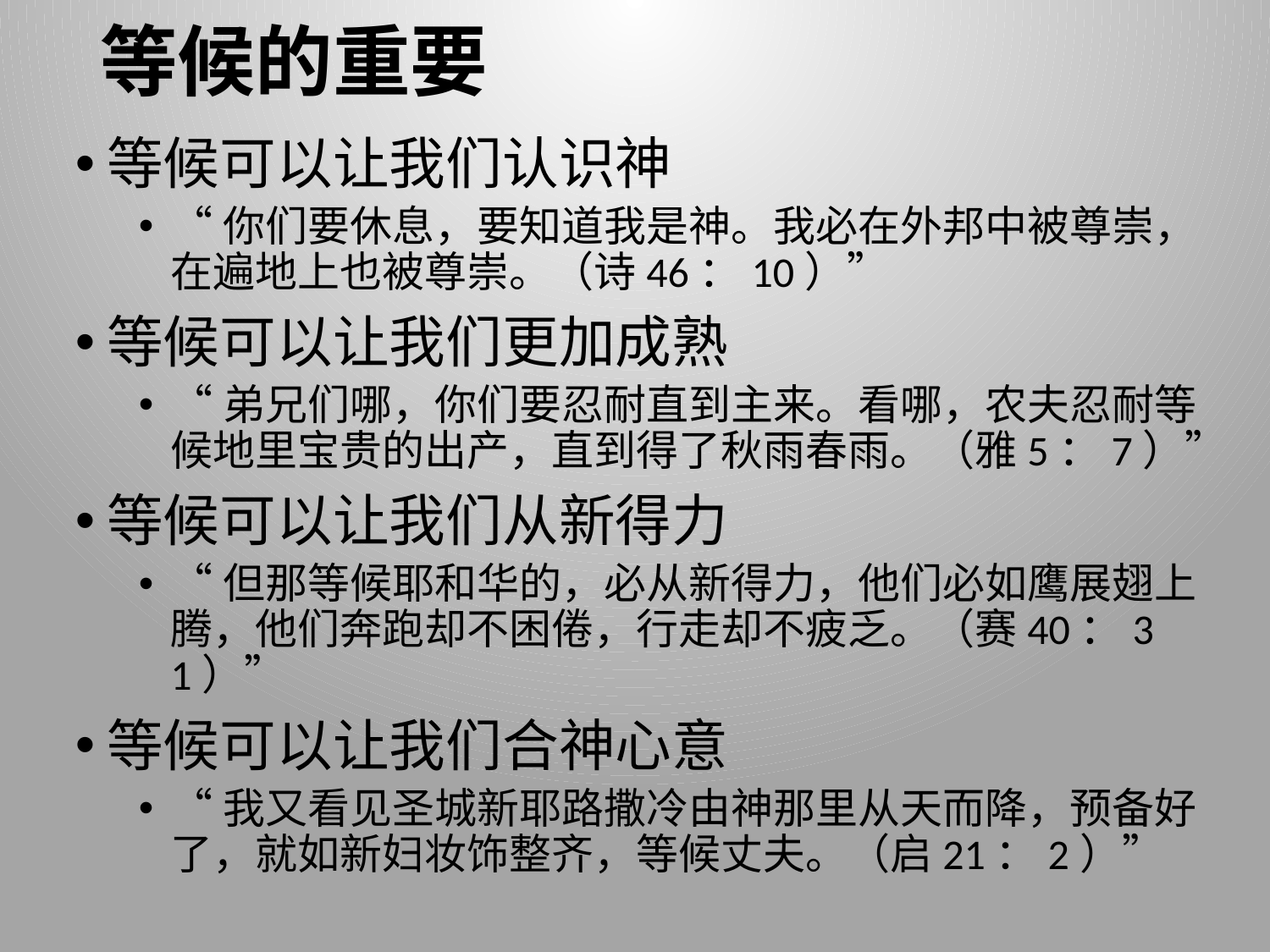

# 等候的重要
等候可以让我们认识神
“你们要休息，要知道我是神。我必在外邦中被尊崇，在遍地上也被尊崇。（诗46：10）”
等候可以让我们更加成熟
“弟兄们哪，你们要忍耐直到主来。看哪，农夫忍耐等候地里宝贵的出产，直到得了秋雨春雨。（雅5：7）”
等候可以让我们从新得力
“但那等候耶和华的，必从新得力，他们必如鹰展翅上腾，他们奔跑却不困倦，行走却不疲乏。（赛40：31）”
等候可以让我们合神心意
“我又看见圣城新耶路撒冷由神那里从天而降，预备好了，就如新妇妆饰整齐，等候丈夫。（启21：2）”